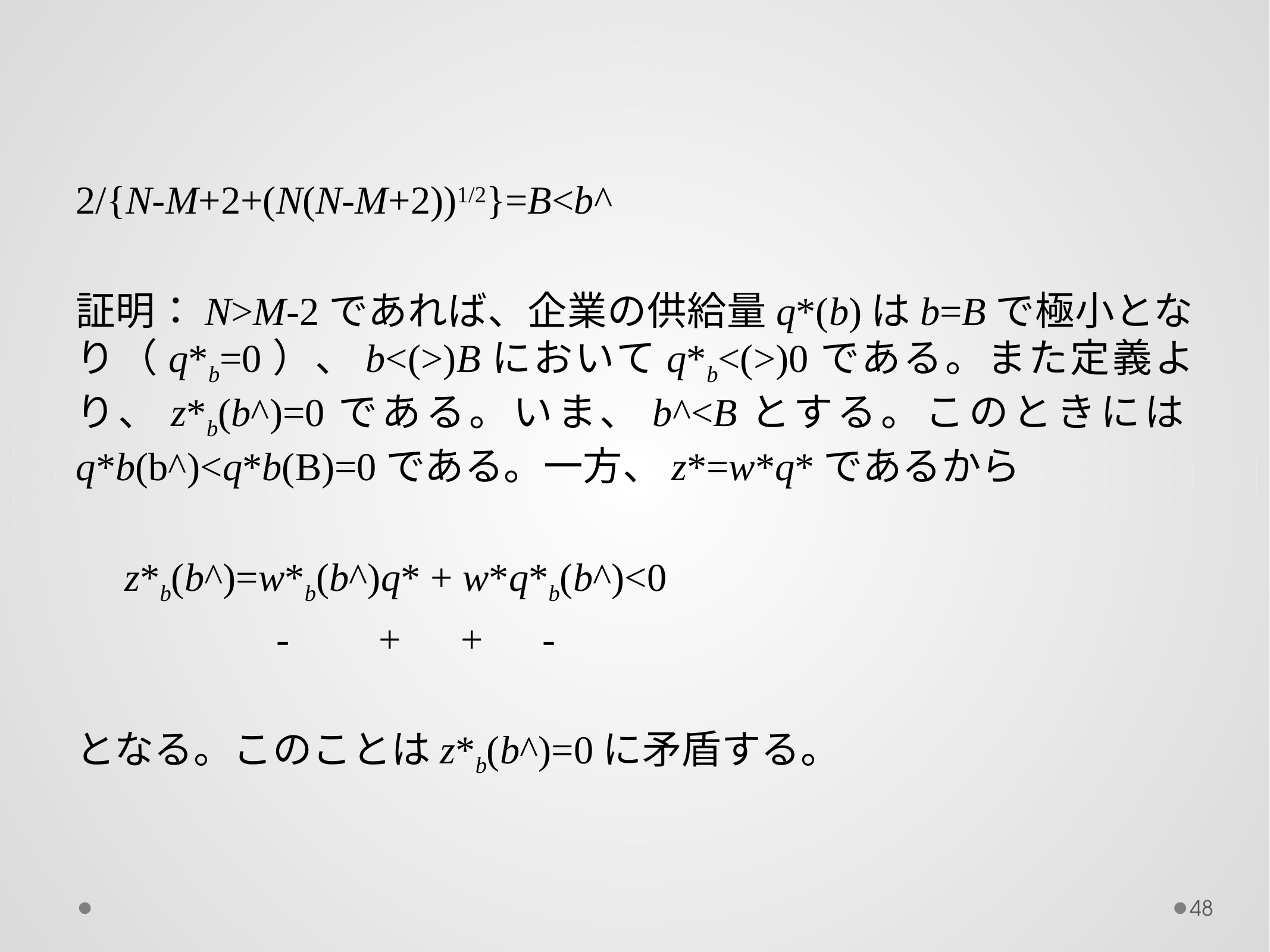

2/{N-M+2+(N(N-M+2))1/2}=B<b^

証明：N>M-2であれば、企業の供給量q*(b)はb=Bで極小となり（q*b=0）、b<(>)Bにおいてq*b<(>)0である。また定義より、z*b(b^)=0である。いま、b^<Bとする。このときにはq*b(b^)<q*b(B)=0である。一方、z*=w*q*であるから

　z*b(b^)=w*b(b^)q* + w*q*b(b^)<0
           　     -         +      +      -

となる。このことはz*b(b^)=0に矛盾する。

48